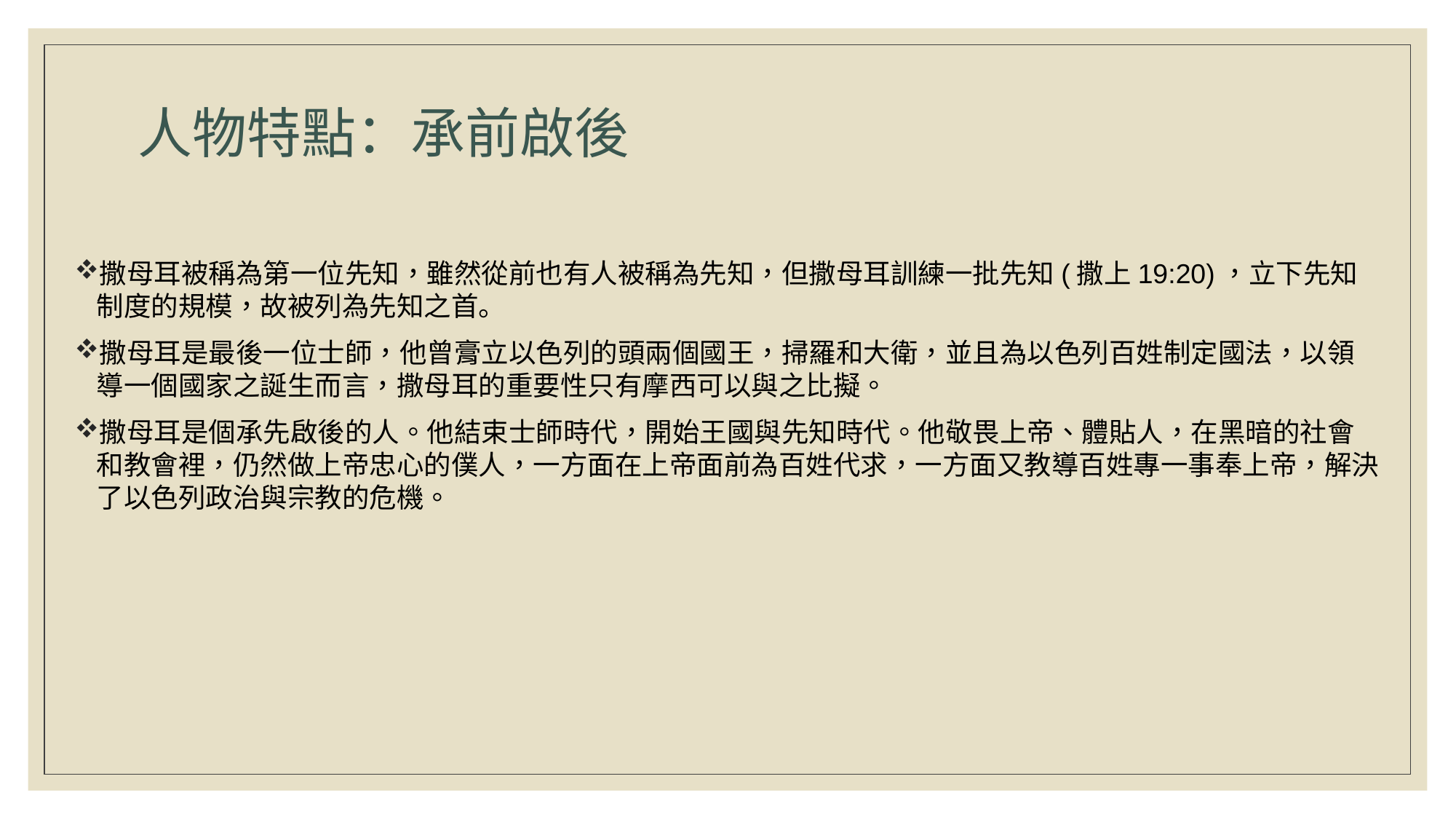

人物特點：承前啟後
#
撒母耳被稱為第一位先知，雖然從前也有人被稱為先知，但撒母耳訓練一批先知(撒上19:20)，立下先知制度的規模，故被列為先知之首。
撒母耳是最後一位士師，他曾膏立以色列的頭兩個國王，掃羅和大衛，並且為以色列百姓制定國法，以領導一個國家之誕生而言，撒母耳的重要性只有摩西可以與之比擬。
撒母耳是個承先啟後的人。他結束士師時代，開始王國與先知時代。他敬畏上帝、體貼人，在黑暗的社會和教會裡，仍然做上帝忠心的僕人，一方面在上帝面前為百姓代求，一方面又教導百姓專一事奉上帝，解決了以色列政治與宗教的危機。